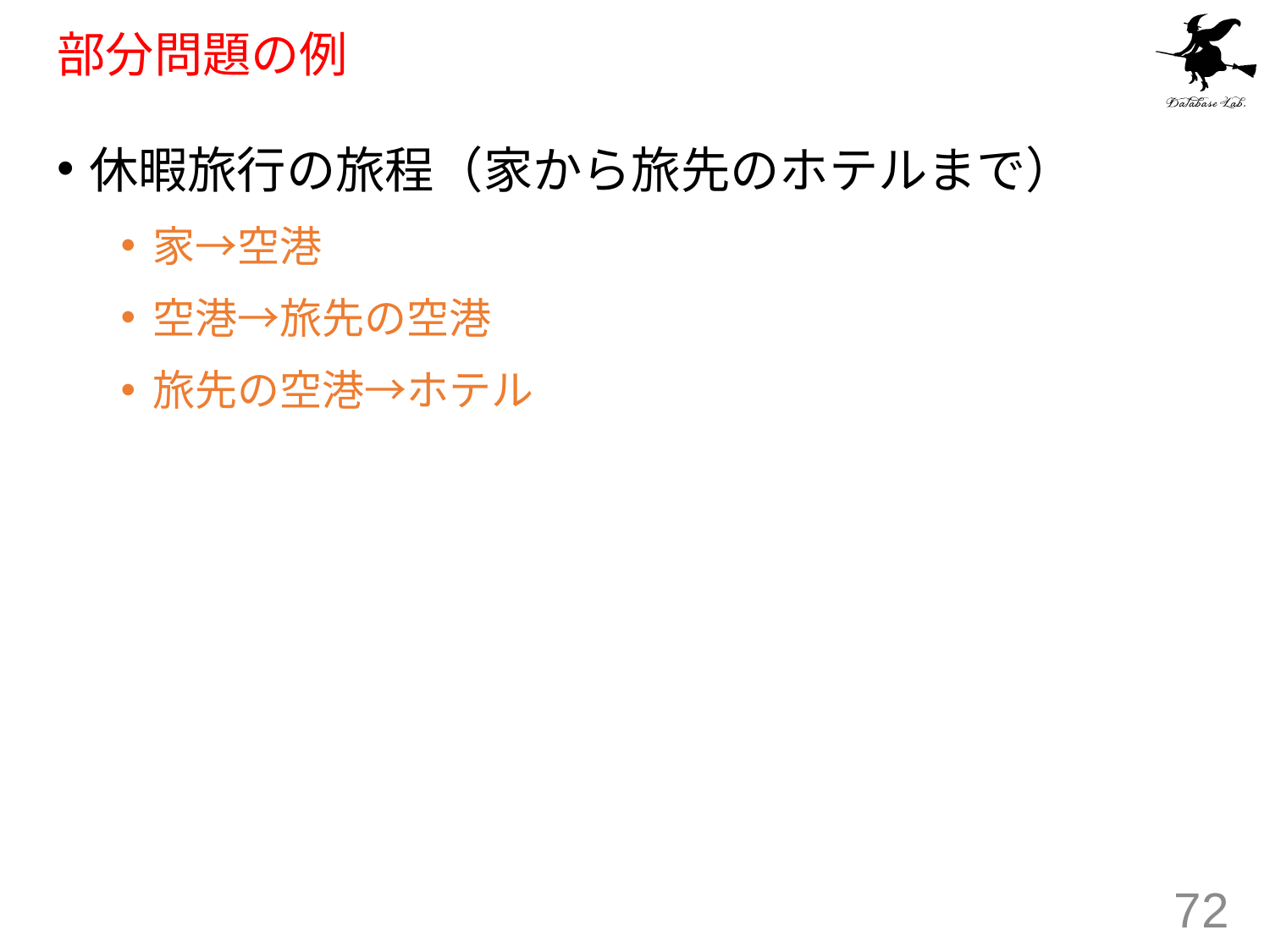

# 部分問題の例
休暇旅行の旅程（家から旅先のホテルまで）
家→空港
空港→旅先の空港
旅先の空港→ホテル

72